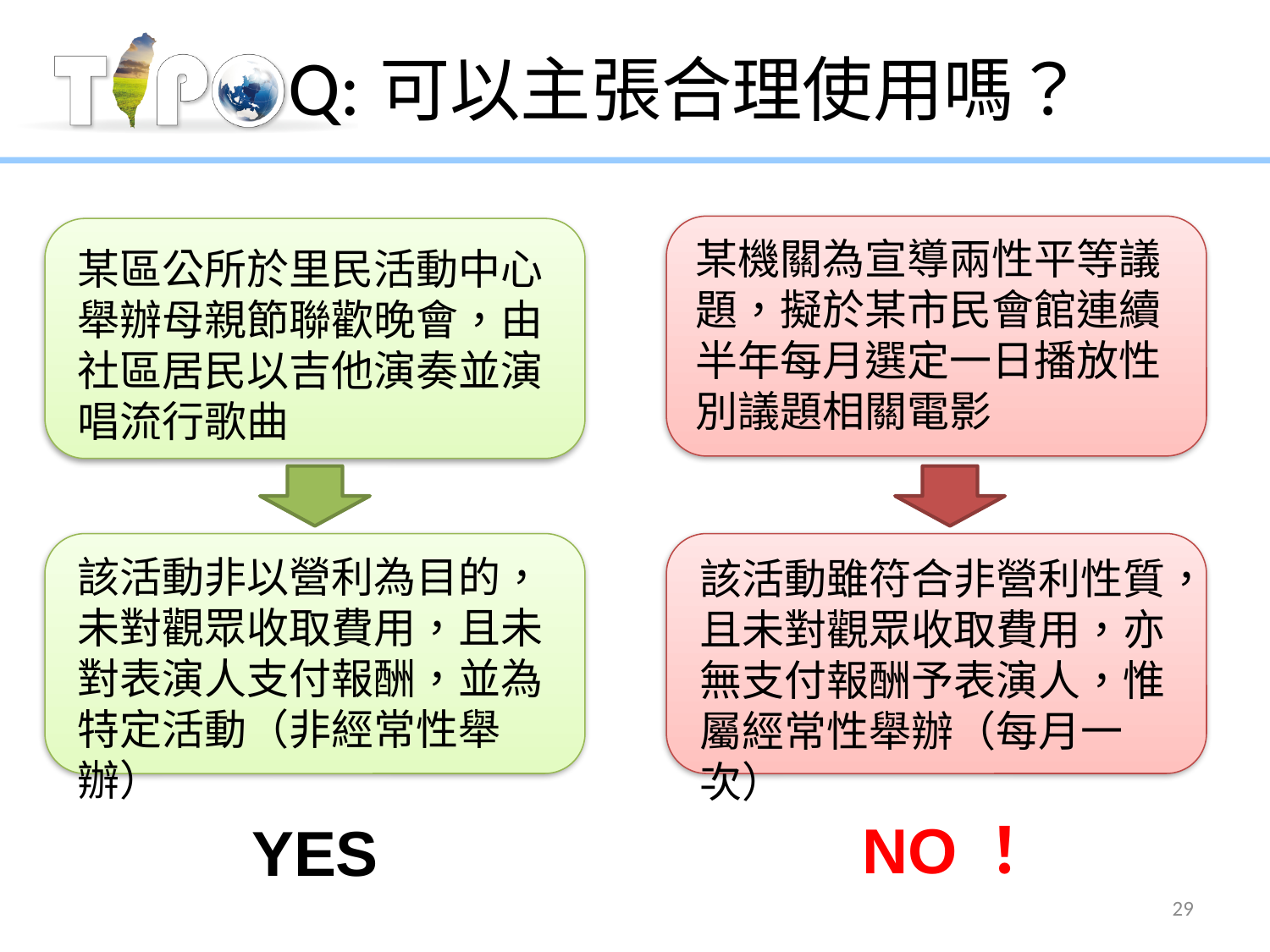

# Q:可以主張合理使用嗎？

某機關為宣導兩性平等議題，擬於某市民會館連續半年每月選定一日播放性別議題相關電影
某區公所於里民活動中心舉辦母親節聯歡晚會，由社區居民以吉他演奏並演唱流行歌曲

該活動非以營利為目的，未對觀眾收取費用，且未對表演人支付報酬，並為特定活動（非經常性舉辦）
該活動雖符合非營利性質，且未對觀眾收取費用，亦無支付報酬予表演人，惟屬經常性舉辦（每月一次）
NO！
YES
29